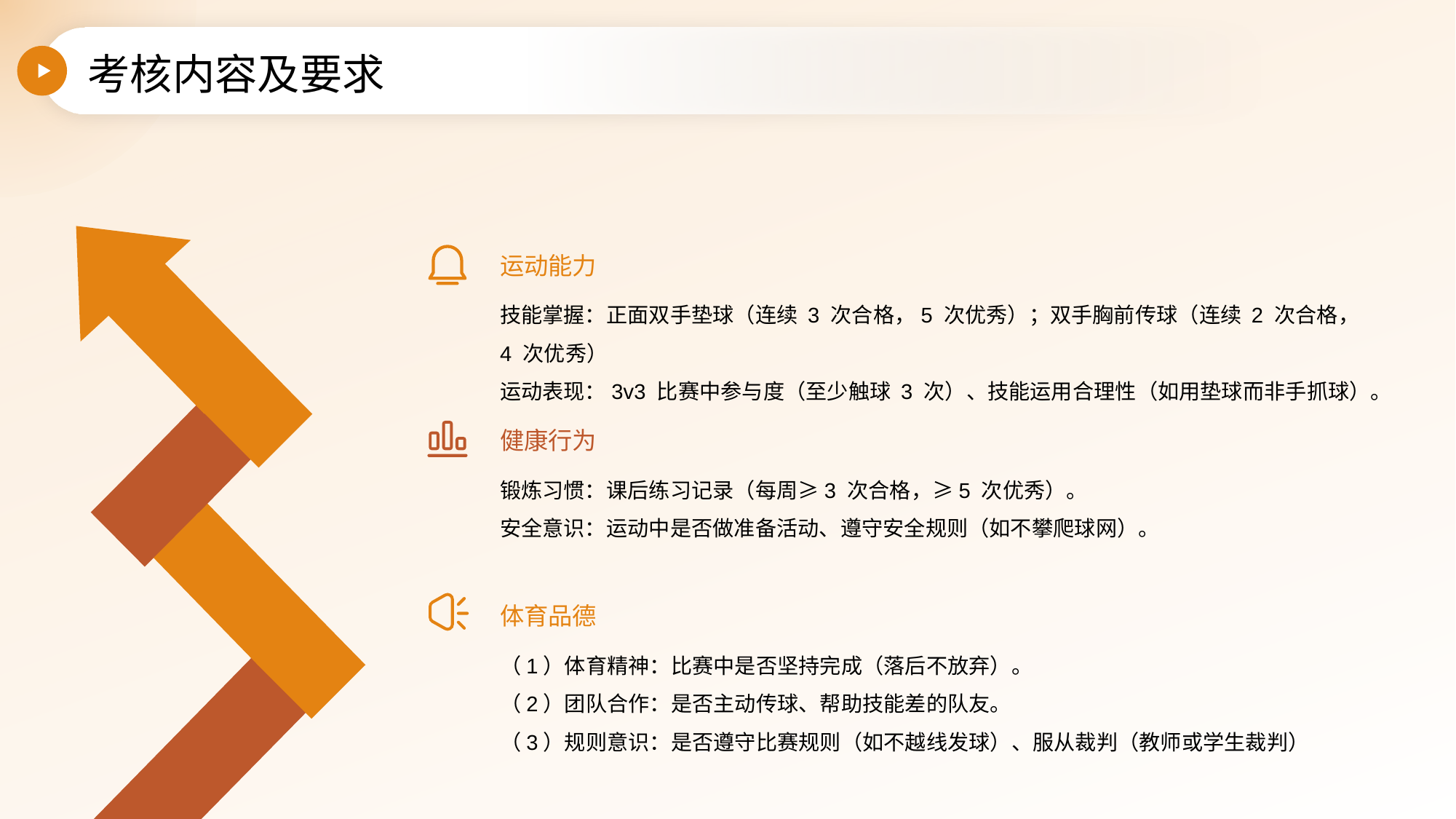

考核内容及要求

运动能力

技能掌握：正面双手垫球（连续 3 次合格，5 次优秀）；双手胸前传球（连续 2 次合格，4 次优秀）
运动表现：3v3 比赛中参与度（至少触球 3 次）、技能运用合理性（如用垫球而非手抓球）。

健康行为

锻炼习惯：课后练习记录（每周≥3 次合格，≥5 次优秀）。
安全意识：运动中是否做准备活动、遵守安全规则（如不攀爬球网）。

体育品德

（1）体育精神：比赛中是否坚持完成（落后不放弃）。
（2）团队合作：是否主动传球、帮助技能差的队友。
（3）规则意识：是否遵守比赛规则（如不越线发球）、服从裁判（教师或学生裁判）